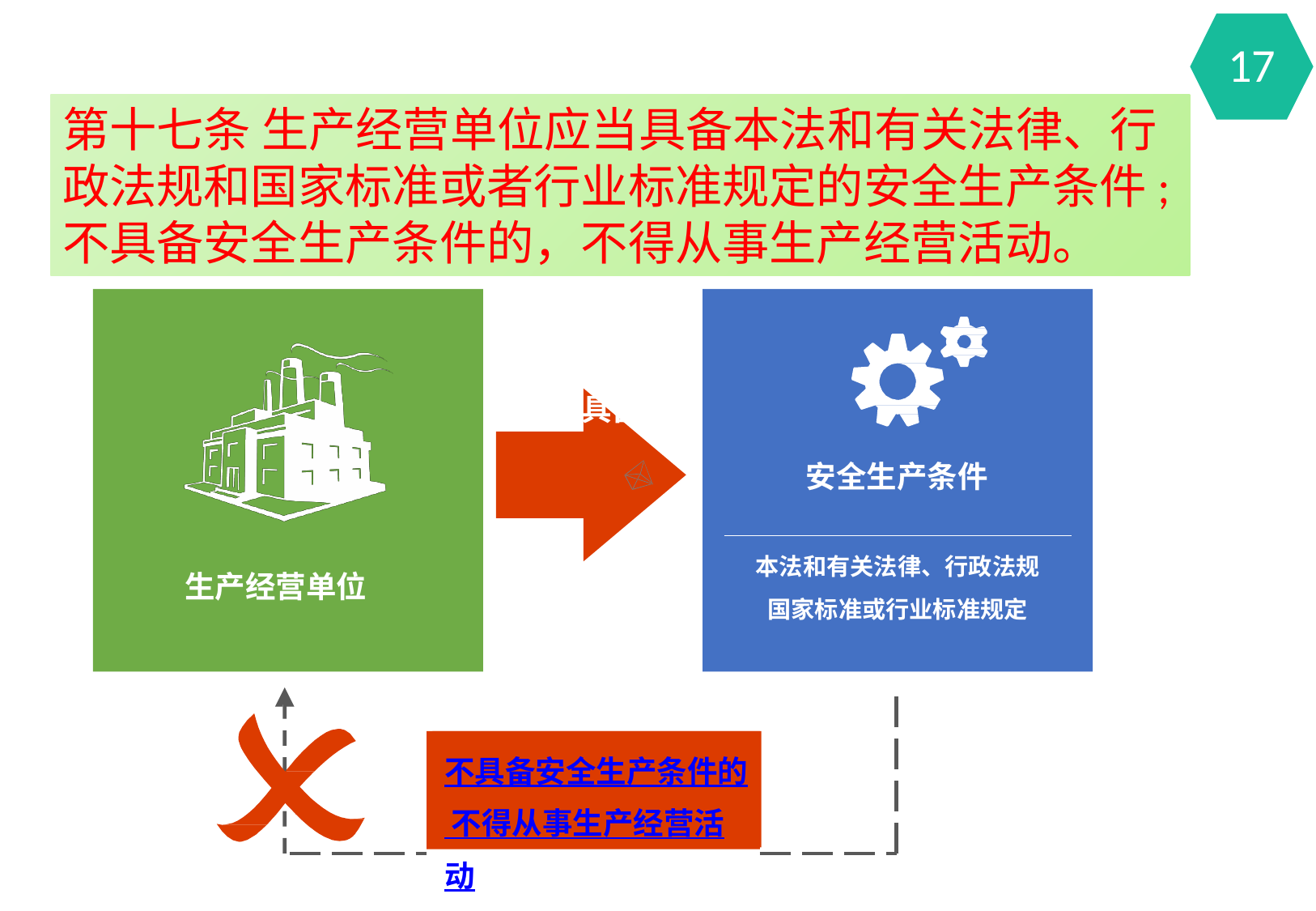

17
第十七条 生产经营单位应当具备本法和有关法律、行政法规和国家标准或者行业标准规定的安全生产条件;不具备安全生产条件的，不得从事生产经营活动。

# 应当具备

安全生产条件

本法和有关法律、行政法规 国家标准或行业标准规定
生产经营单位

不具备安全生产条件的 不得从事生产经营活动